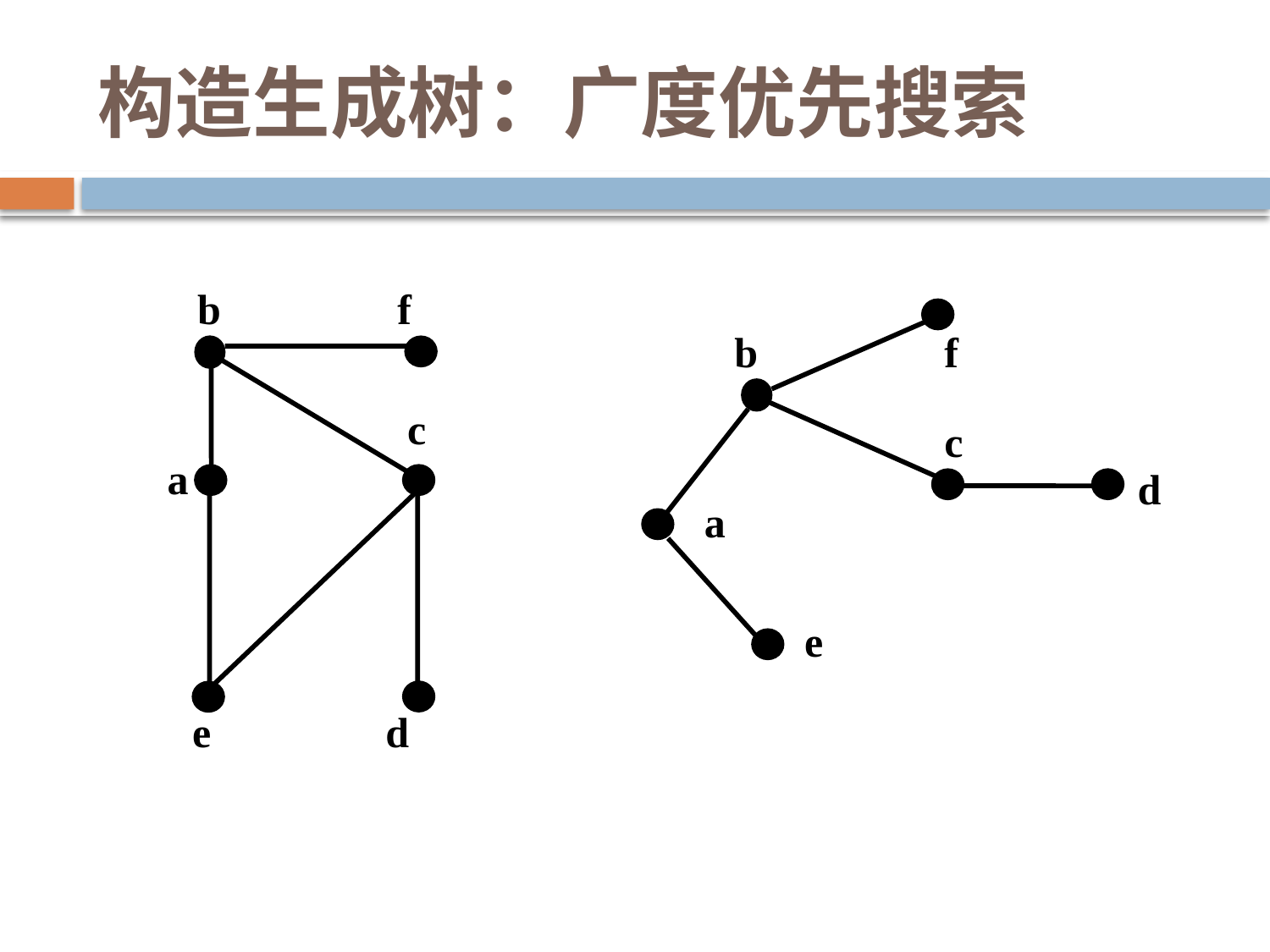

# 构造生成树：广度优先搜索
b
f

c
a

e
d

f

c

b

d

a

e